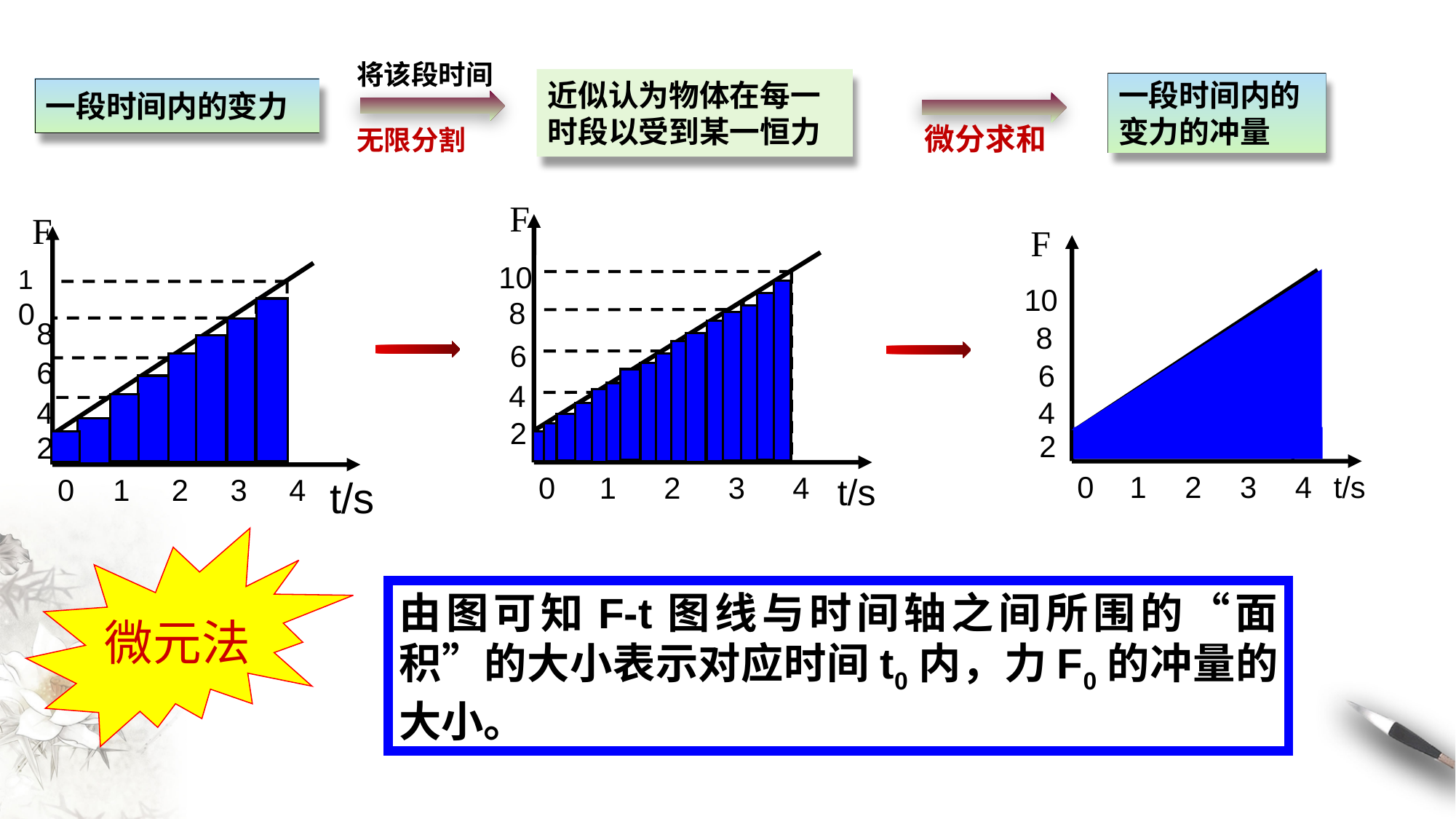

将该段时间

无限分割
近似认为物体在每一时段以受到某一恒力
一段时间内的变力的冲量
一段时间内的变力

微分求和
F

10
8
6
4
2
0
1
2
3
4
t/s

F

10
8
6
4
2
0
1
2
3
4
t/s

F

10
8
6
4
2
0
1
2
3
4
t/s

微元法
由图可知F-t图线与时间轴之间所围的“面积”的大小表示对应时间t0内，力F0的冲量的大小。